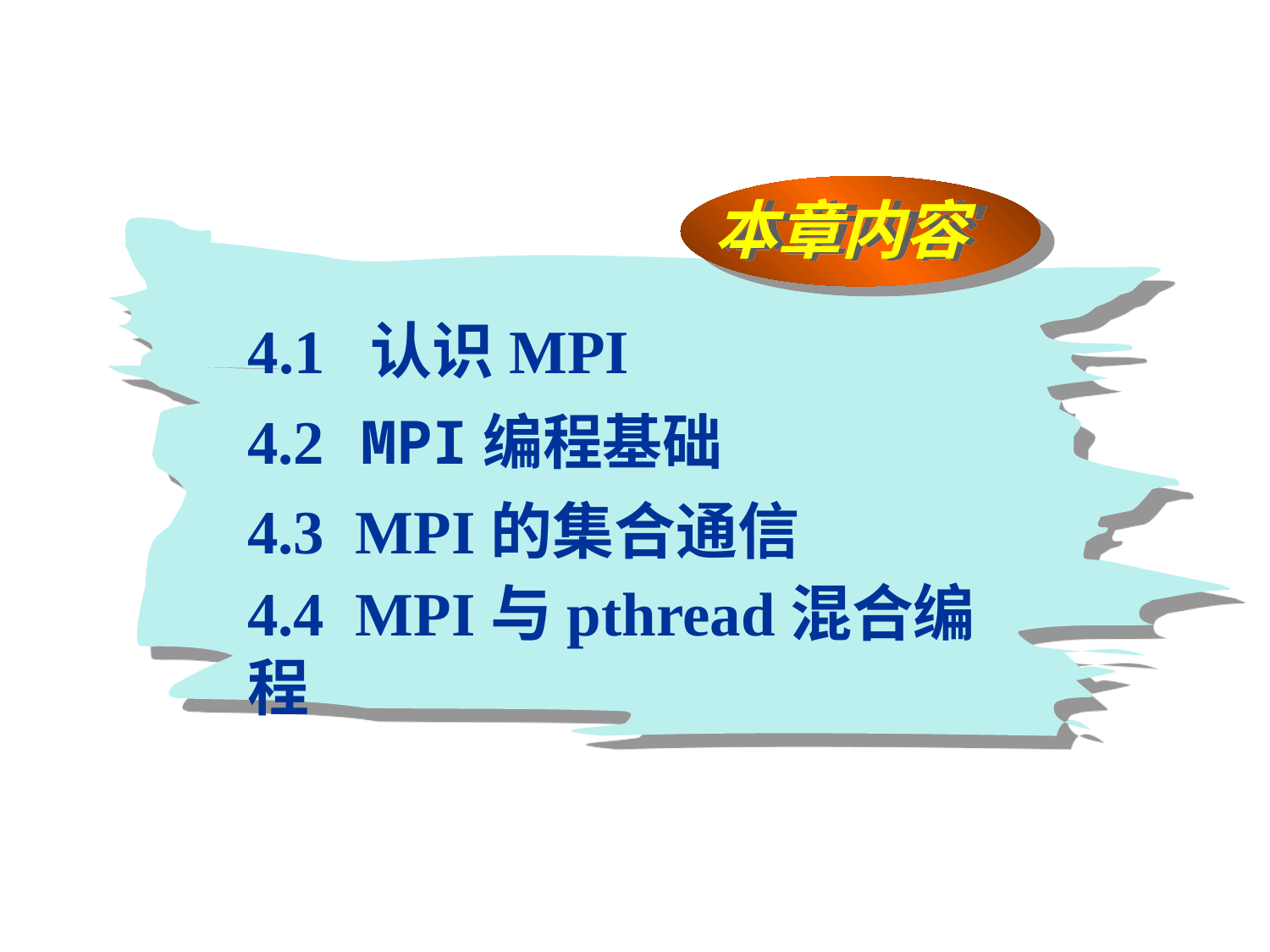

本章内容

4.1  认识MPI
4.2 MPI编程基础
4.3  MPI的集合通信
4.4  MPI与pthread混合编程